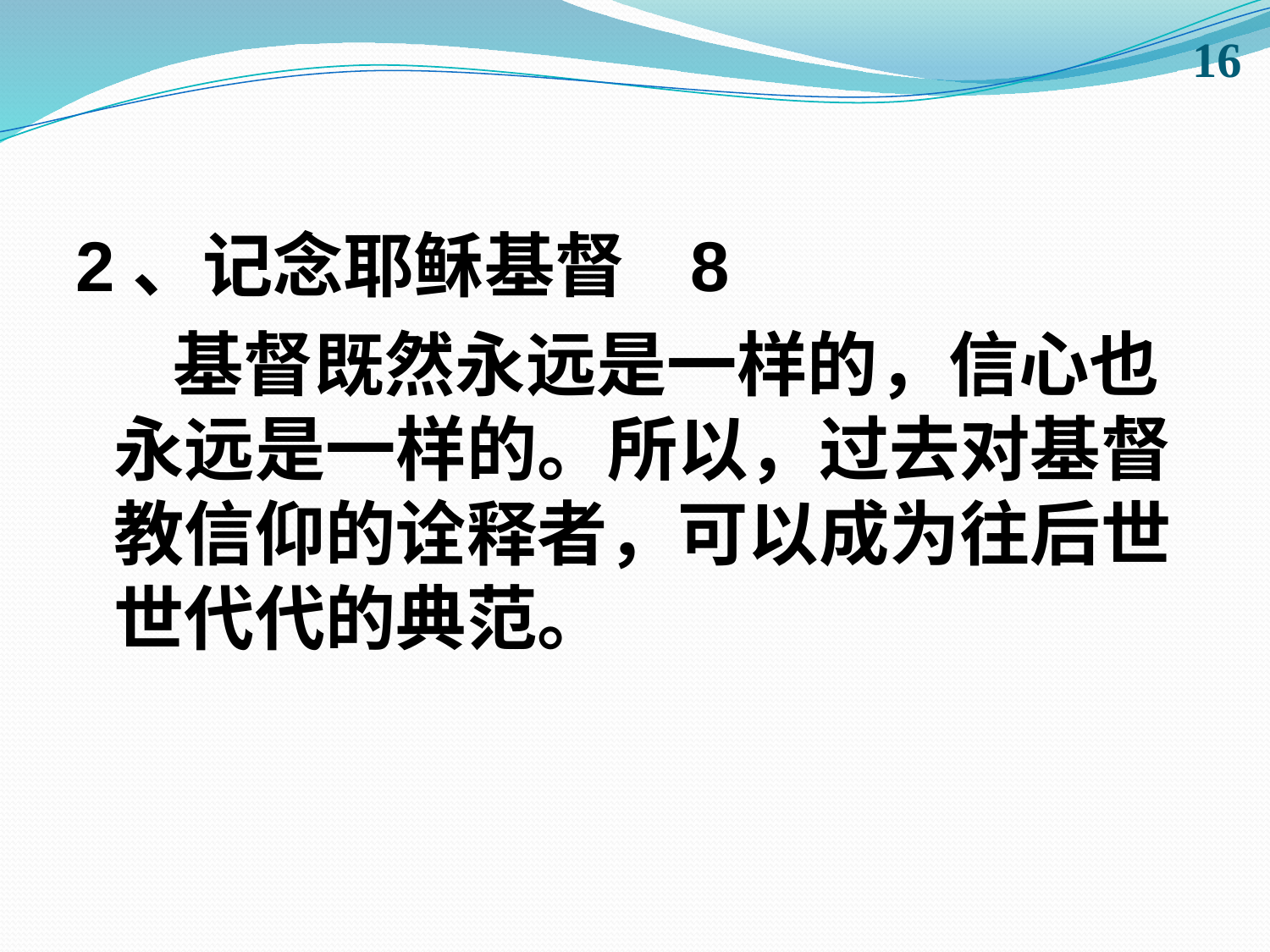

16

2、记念耶稣基督   8
     基督既然永远是一样的，信心也永远是一样的。所以，过去对基督教信仰的诠释者，可以成为往后世世代代的典范。